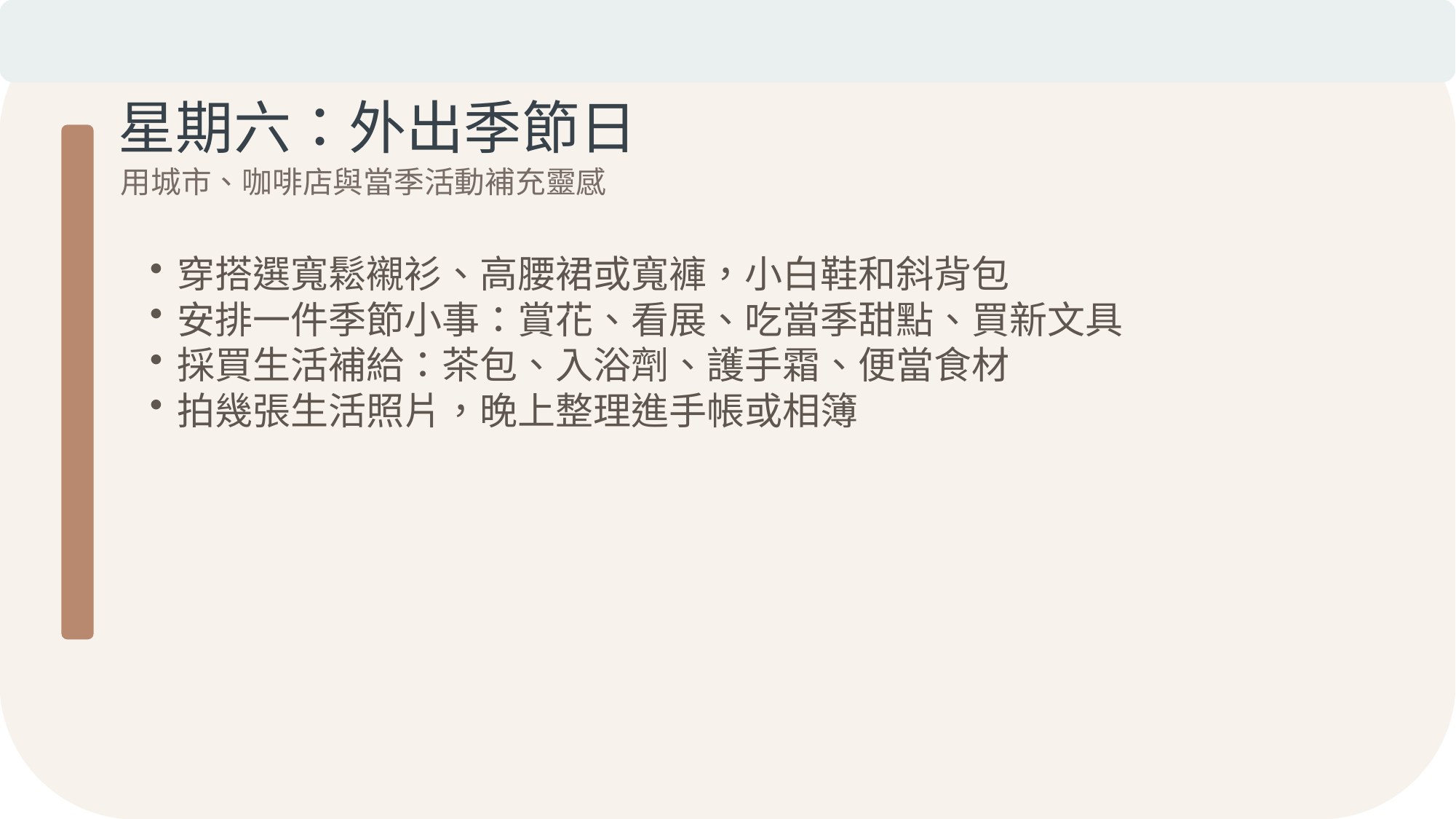

星期六：外出季節日

用城市、咖啡店與當季活動補充靈感
穿搭選寬鬆襯衫、高腰裙或寬褲，小白鞋和斜背包
安排一件季節小事：賞花、看展、吃當季甜點、買新文具
採買生活補給：茶包、入浴劑、護手霜、便當食材
拍幾張生活照片，晚上整理進手帳或相簿